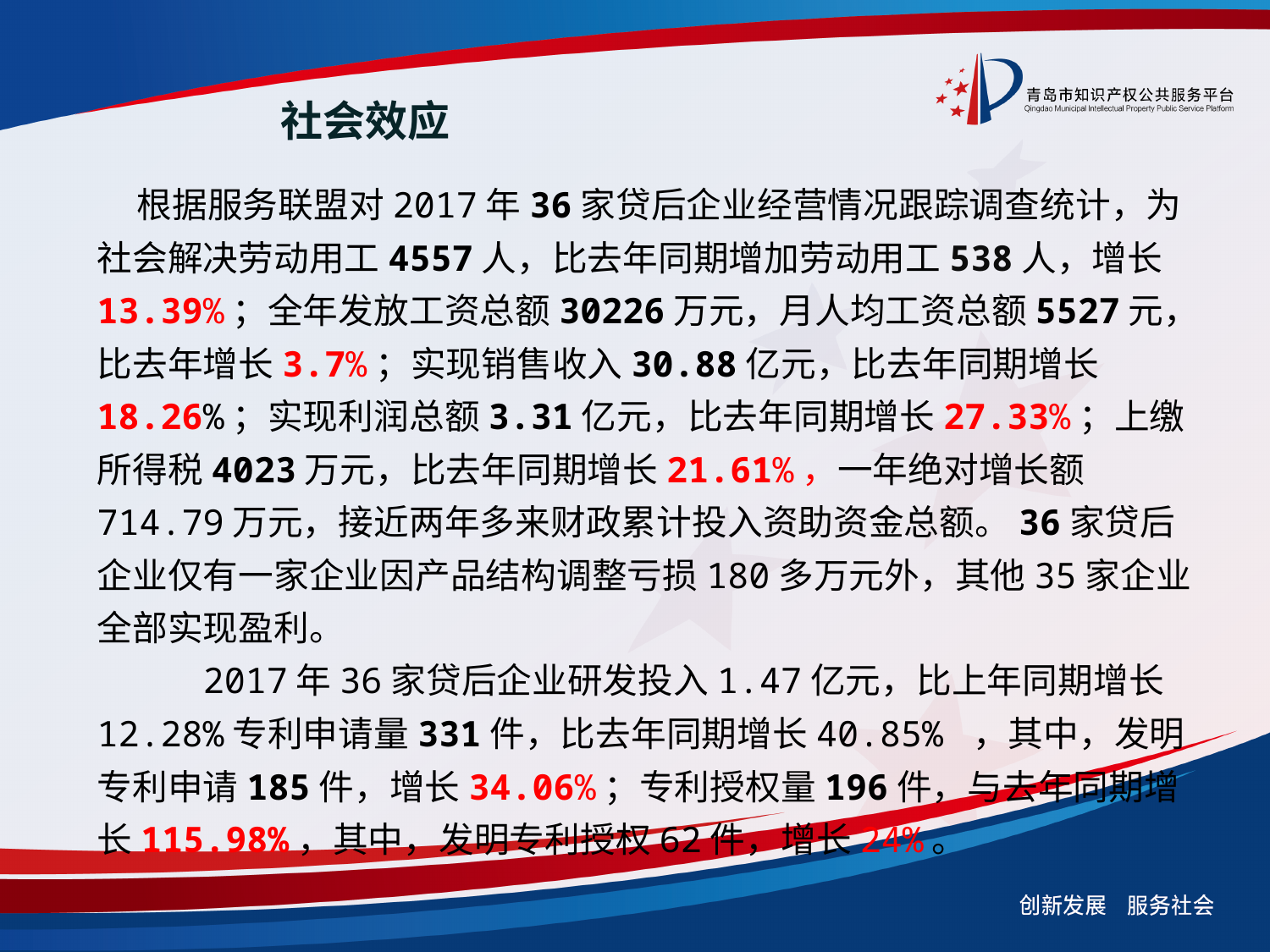

社会效应
    根据服务联盟对2017年36家贷后企业经营情况跟踪调查统计，为社会解决劳动用工4557人，比去年同期增加劳动用工538人，增长13.39%；全年发放工资总额30226万元，月人均工资总额5527元，比去年增长3.7%；实现销售收入30.88亿元，比去年同期增长18.26%；实现利润总额3.31亿元，比去年同期增长27.33%；上缴所得税4023万元，比去年同期增长21.61%，一年绝对增长额714.79万元，接近两年多来财政累计投入资助资金总额。36家贷后企业仅有一家企业因产品结构调整亏损180多万元外，其他35家企业全部实现盈利。
     2017年36家贷后企业研发投入1.47亿元，比上年同期增长12.28%专利申请量331件，比去年同期增长40.85% ，其中，发明专利申请185件，增长34.06%；专利授权量196件，与去年同期增长115.98%，其中，发明专利授权62件，增长24%。